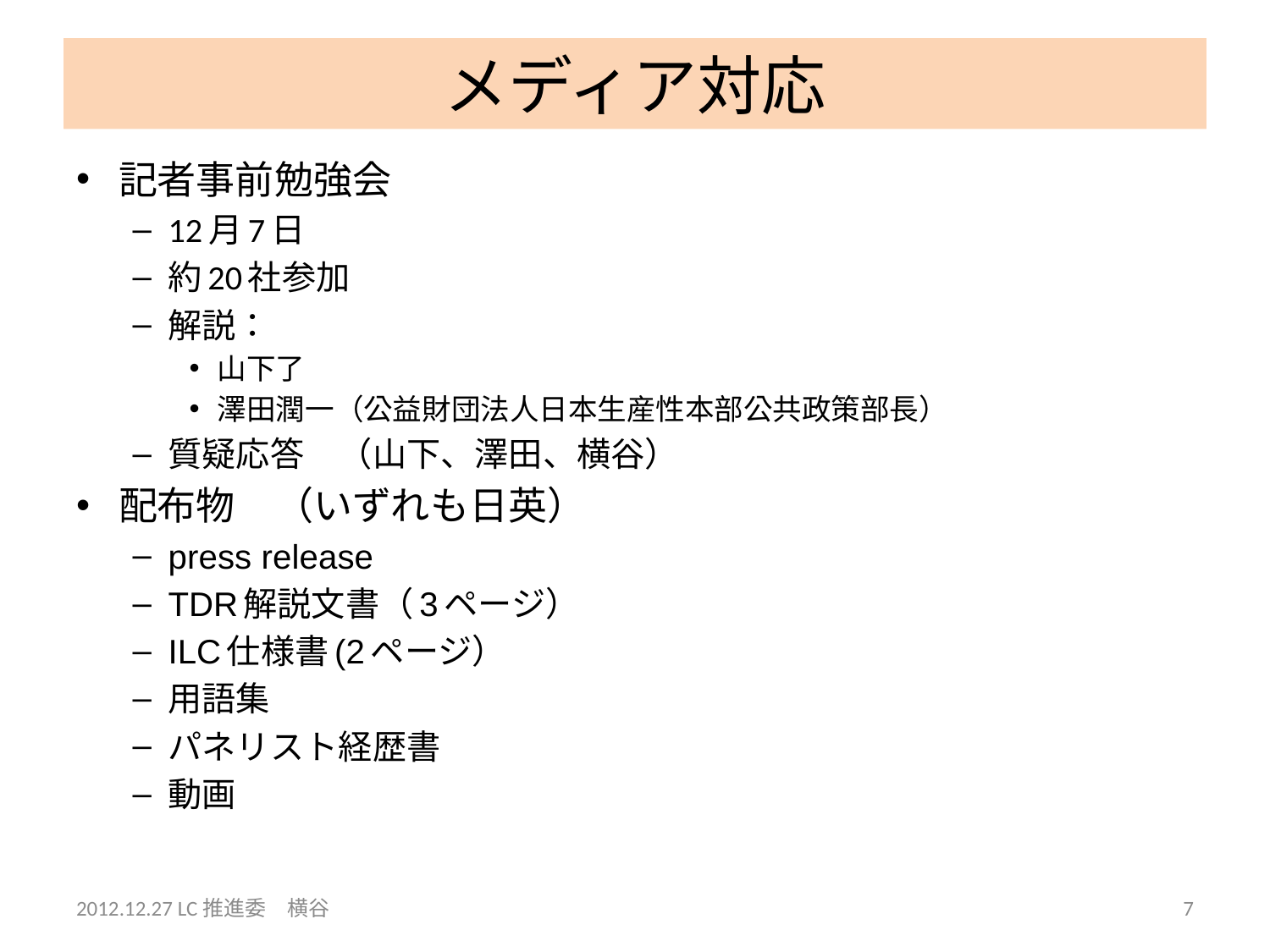

# メディア対応
記者事前勉強会
12月7日
約20社参加
解説：
山下了
澤田潤一（公益財団法人日本生産性本部公共政策部長）
質疑応答　（山下、澤田、横谷）
配布物　（いずれも日英）
press release
TDR解説文書（3ページ）
ILC仕様書(2ページ）
用語集
パネリスト経歴書
動画
2012.12.27 LC推進委　横谷
7